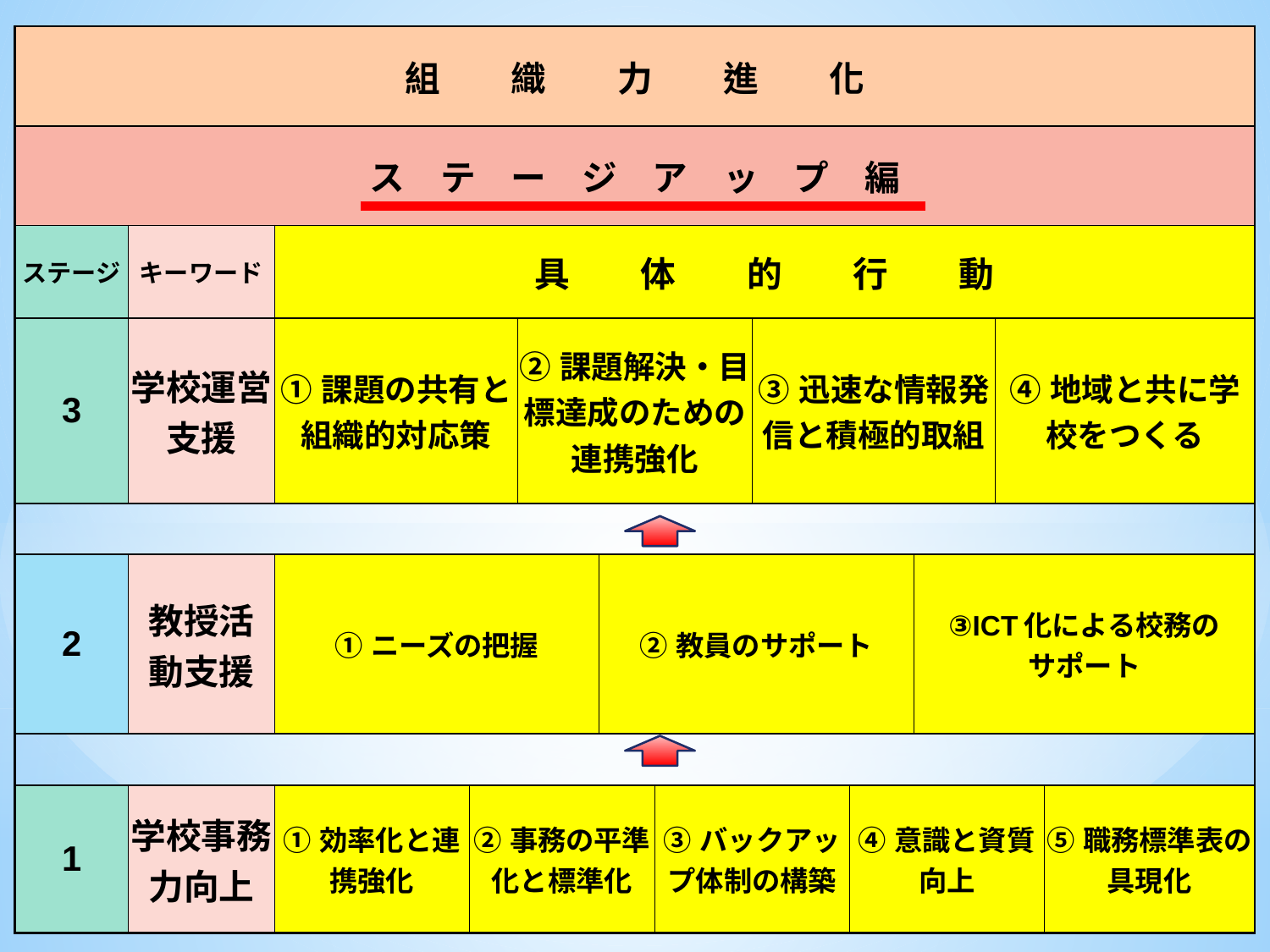

| 組　　織　　力　　進　　化 |  |  |  |  |  |  |  |  |  |  |  |
| --- | --- | --- | --- | --- | --- | --- | --- | --- | --- | --- | --- |
| ス　テ　ー　ジ　ア　ッ　プ　編 |  |  |  |  |  |  |  |  |  |  |  |
| ステージ | キーワード | 具　　体　　的　　行　　動 |  |  |  |  |  |  |  |  |  |
| 3 | 学校運営支援 | ①課題の共有と組織的対応策 |  | ②課題解決・目標達成のための連携強化 |  |  | ③迅速な情報発信と積極的取組 |  |  | ④地域と共に学校をつくる |  |
|  |  |  |  |  |  |  |  |  |  |  |  |
| 2 | 教授活 動支援 | ①ニーズの把握 |  |  | ②教員のサポート |  |  |  | ③ICT化による校務の サポート |  |  |
|  |  |  |  |  |  |  |  |  |  |  |  |
| 1 | 学校事務力向上 | ①効率化と連携強化 | ②事務の平準化と標準化 |  |  | ③バックアップ体制の構築 |  | ④意識と資質向上 |  |  | ⑤職務標準表の具現化 |